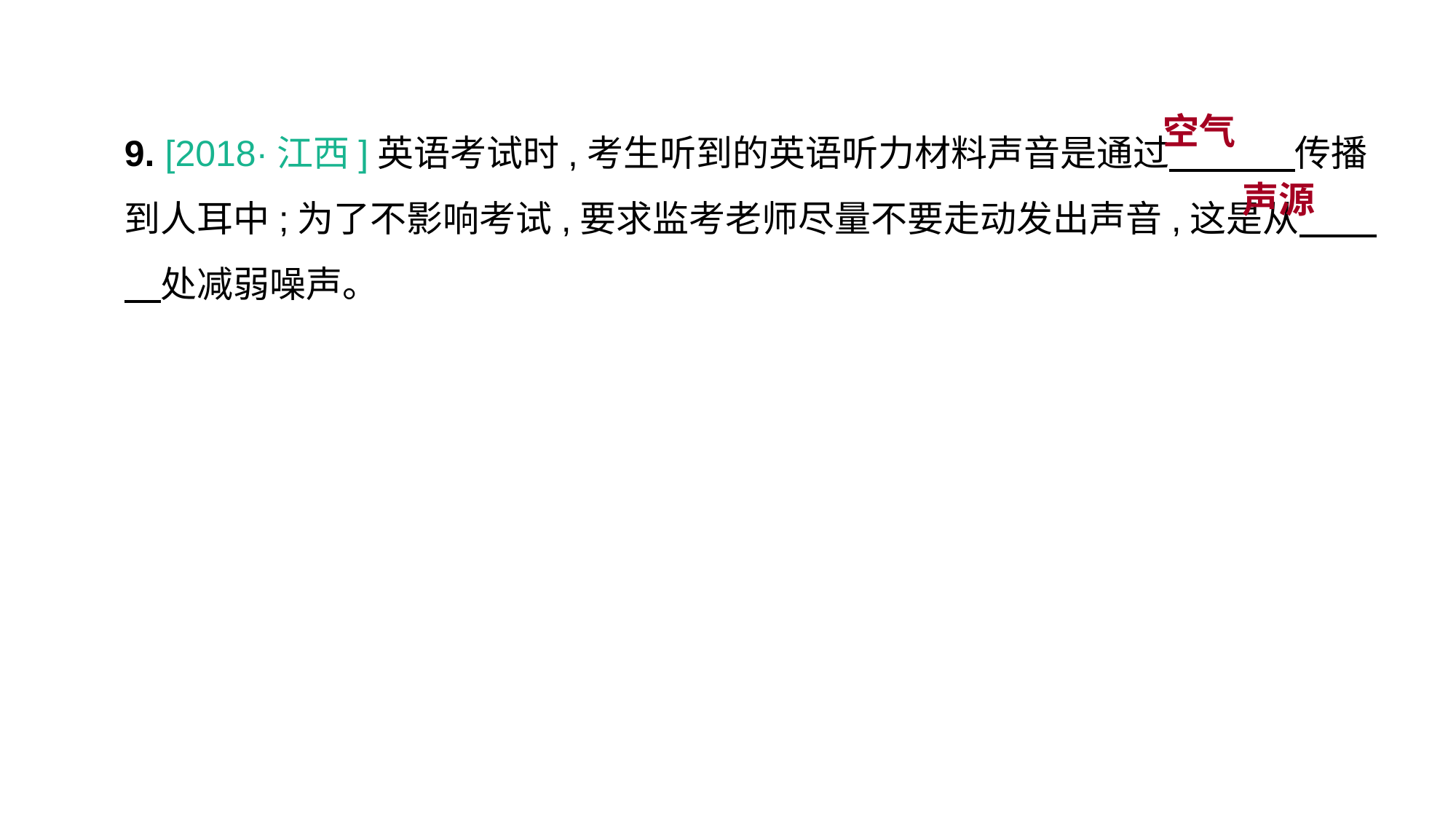

9. [2018·江西]英语考试时,考生听到的英语听力材料声音是通过　　　  传播到人耳中;为了不影响考试,要求监考老师尽量不要走动发出声音,这是从　      　处减弱噪声。
空气
声源